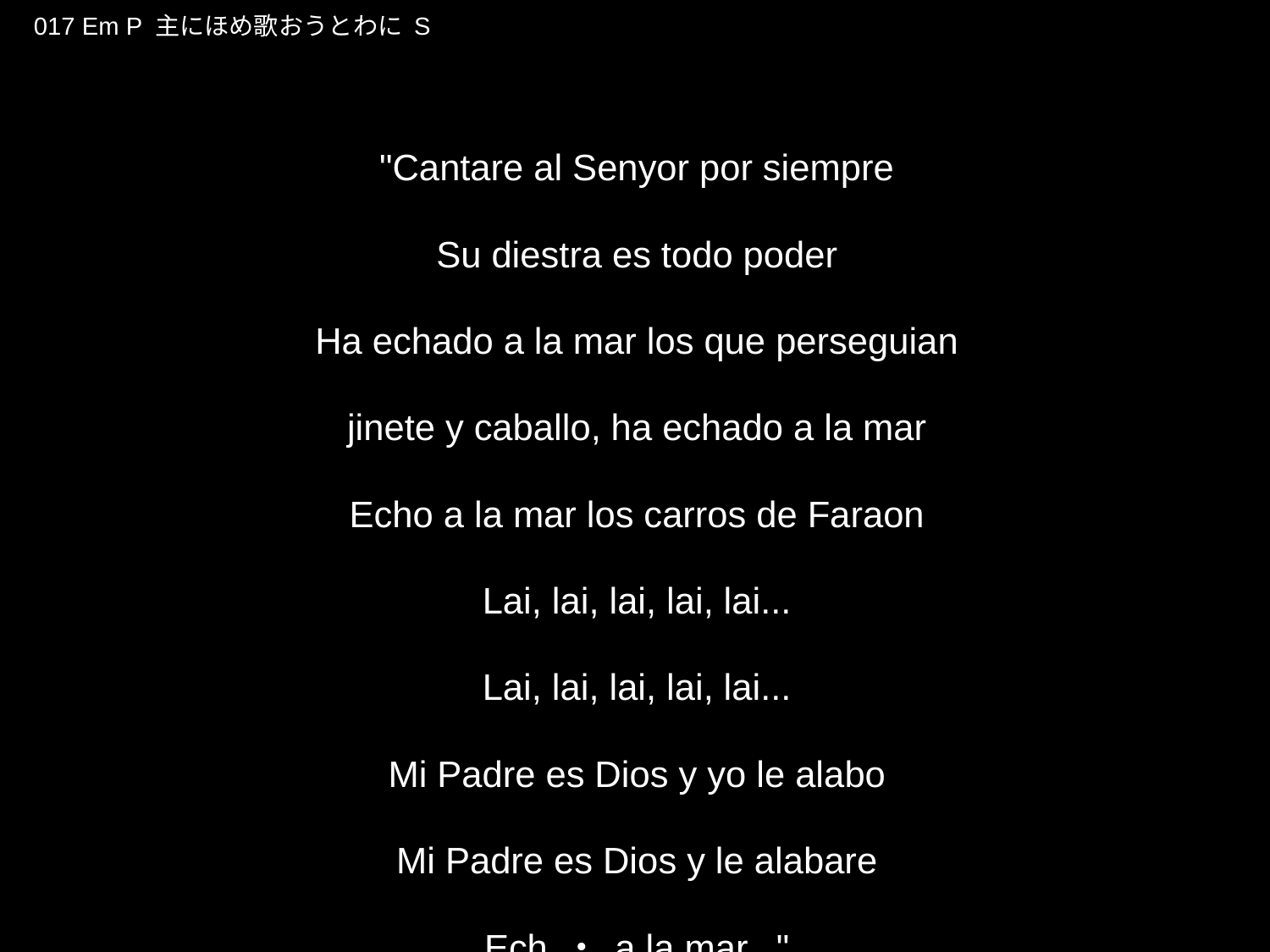

しゅにほめうたおうとわに
★P
017 Em P 主にほめ歌おうとわに S
★５
"Cantare al Senyor por siempre
Su diestra es todo poder
Ha echado a la mar los que perseguian
jinete y caballo, ha echado a la mar
Echo a la mar los carros de Faraon
Lai, lai, lai, lai, lai...
Lai, lai, lai, lai, lai...
Mi Padre es Dios y yo le alabo
Mi Padre es Dios y le alabare
Ech・a la mar..."